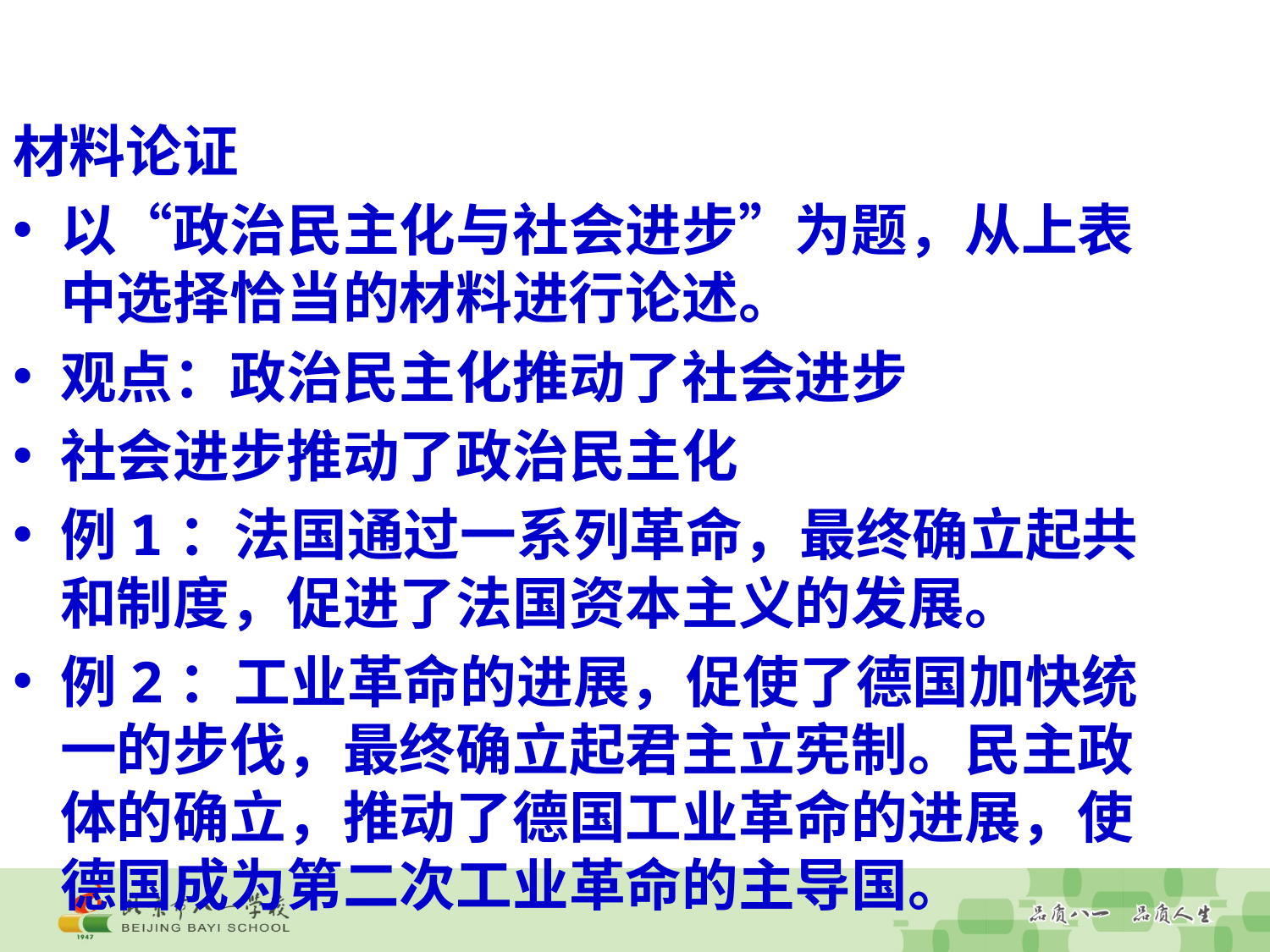

材料论证
以“政治民主化与社会进步”为题，从上表中选择恰当的材料进行论述。
观点：政治民主化推动了社会进步
社会进步推动了政治民主化
例1：法国通过一系列革命，最终确立起共和制度，促进了法国资本主义的发展。
例2：工业革命的进展，促使了德国加快统一的步伐，最终确立起君主立宪制。民主政体的确立，推动了德国工业革命的进展，使德国成为第二次工业革命的主导国。